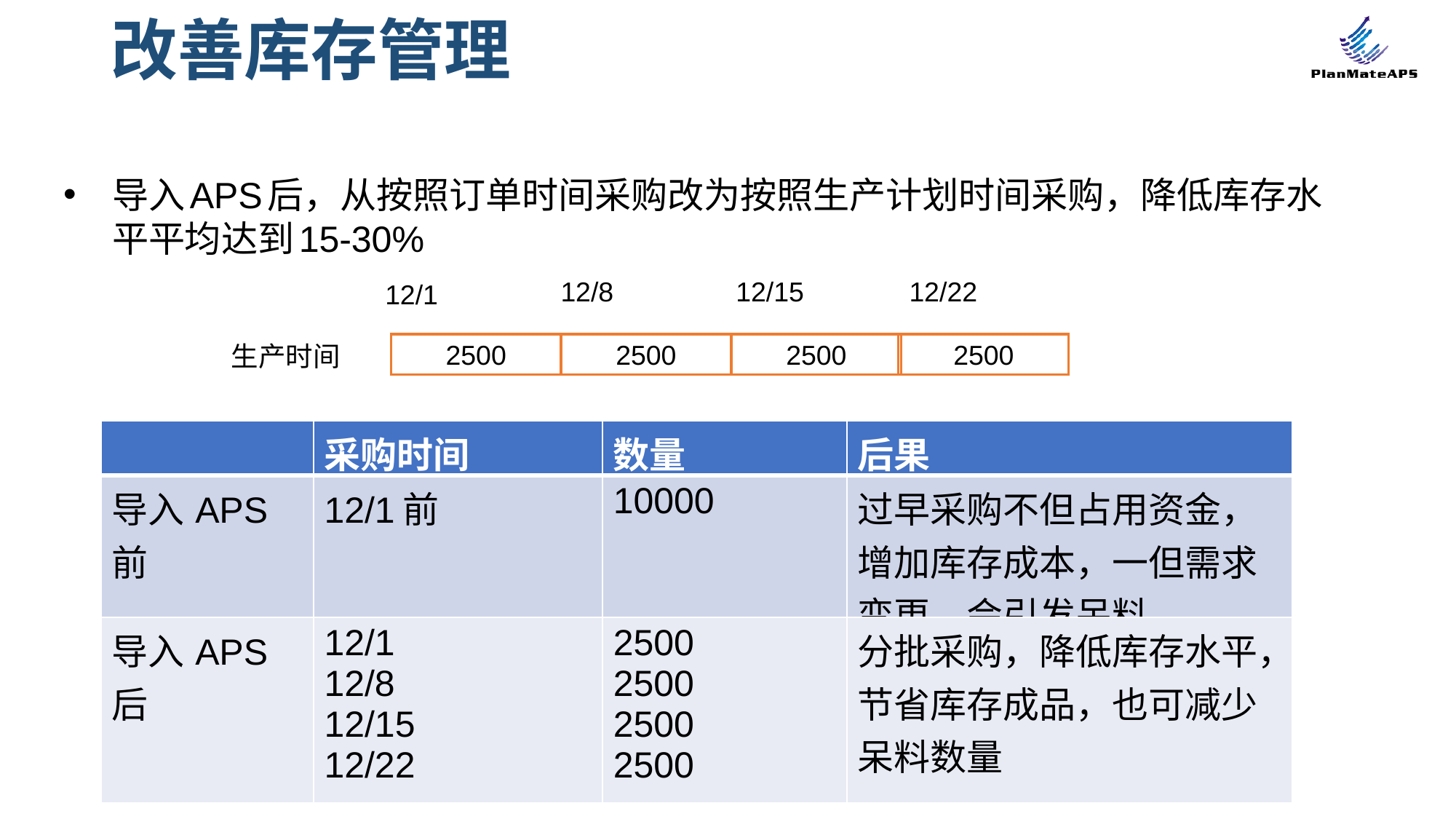

# 改善库存管理
导入APS后，从按照订单时间采购改为按照生产计划时间采购，降低库存水平平均达到15-30%
12/8
12/15
12/22
12/1
2500
2500
2500
2500
生产时间
|  | 采购时间 | 数量 | 后果 |
| --- | --- | --- | --- |
| 导入APS前 | 12/1前 | 10000 | 过早采购不但占用资金，增加库存成本，一但需求变更，会引发呆料 |
| 导入APS后 | 12/1 12/8 12/15 12/22 | 2500 2500 2500 2500 | 分批采购，降低库存水平，节省库存成品，也可减少呆料数量 |